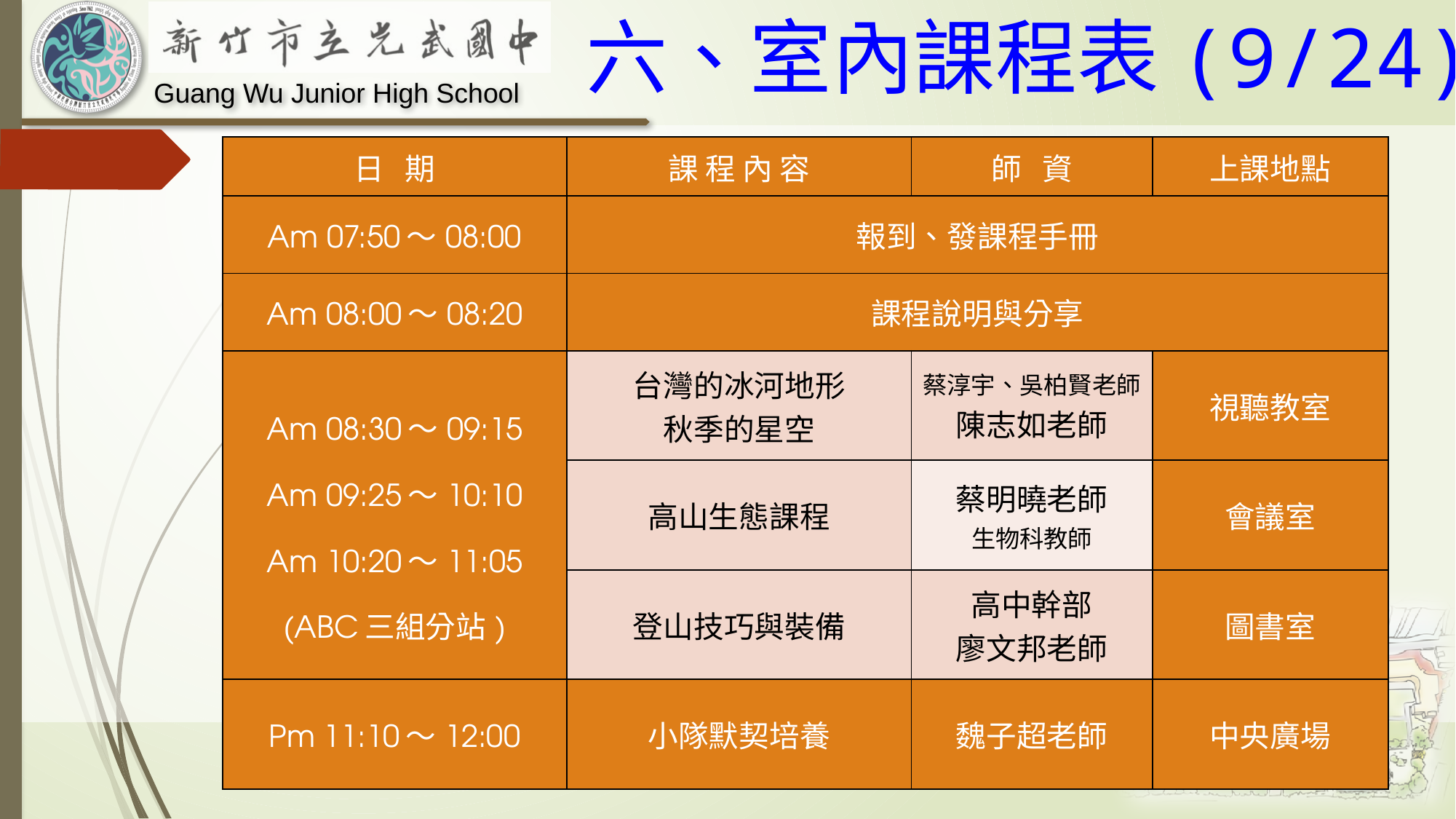

# 六、室內課程表(9/24)
| 日 期 | 課 程 內 容 | 師 資 | 上課地點 |
| --- | --- | --- | --- |
| Am 07:50〜08:00 | 報到、發課程手冊 |  |  |
| Am 08:00〜08:20 | 課程說明與分享 |  |  |
| Am 08:30〜09:15 Am 09:25〜10:10 Am 10:20〜11:05 (ABC三組分站) | 台灣的冰河地形 秋季的星空 | 蔡淳宇、吳柏賢老師 陳志如老師 | 視聽教室 |
|  | 高山生態課程 | 蔡明曉老師 生物科教師 | 會議室 |
|  | 登山技巧與裝備 | 高中幹部 廖文邦老師 | 圖書室 |
| Pm 11:10〜12:00 | 小隊默契培養 | 魏子超老師 | 中央廣場 |